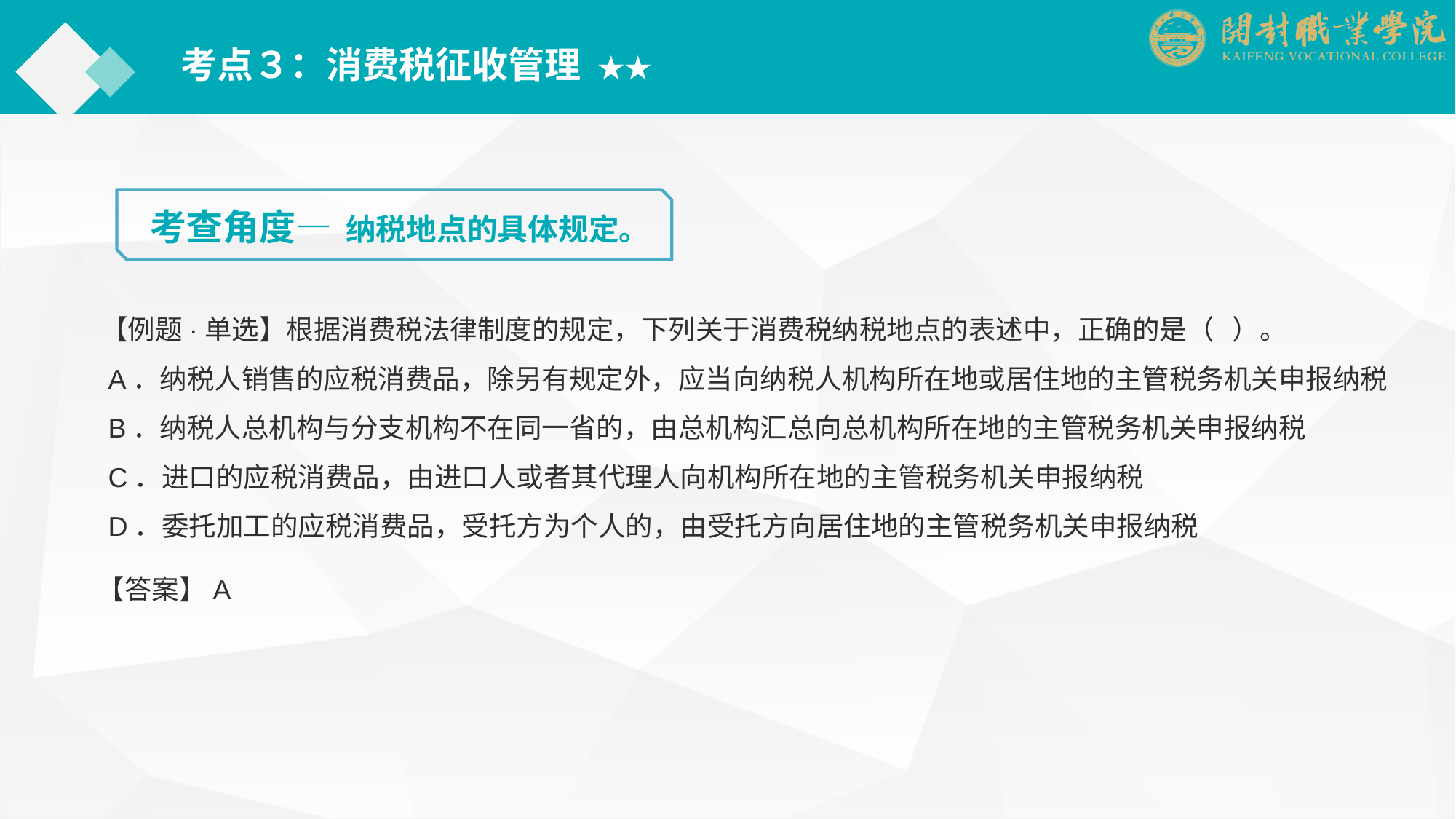

考点３：消费税征收管理  ★★

考查角度—  纳税地点的具体规定。
【例题·单选】根据消费税法律制度的规定，下列关于消费税纳税地点的表述中，正确的是（   ）。
 A．纳税人销售的应税消费品，除另有规定外，应当向纳税人机构所在地或居住地的主管税务机关申报纳税
 B．纳税人总机构与分支机构不在同一省的，由总机构汇总向总机构所在地的主管税务机关申报纳税
 C．进口的应税消费品，由进口人或者其代理人向机构所在地的主管税务机关申报纳税
 D．委托加工的应税消费品，受托方为个人的，由受托方向居住地的主管税务机关申报纳税
【答案】A